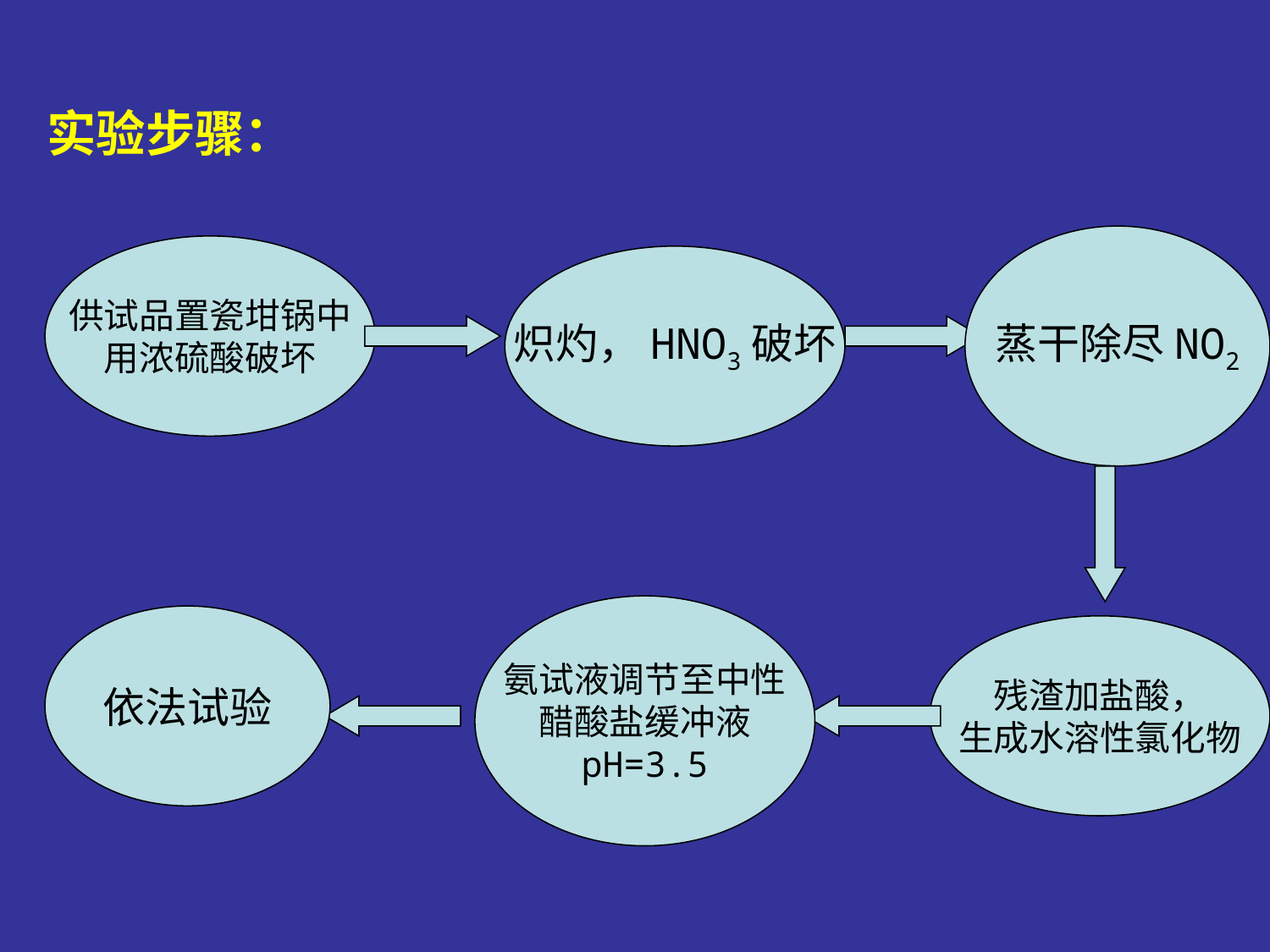

实验步骤：
蒸干除尽NO2
供试品置瓷坩锅中
用浓硫酸破坏
炽灼，HNO3破坏

氨试液调节至中性
醋酸盐缓冲液
pH=3.5
依法试验
残渣加盐酸，
生成水溶性氯化物